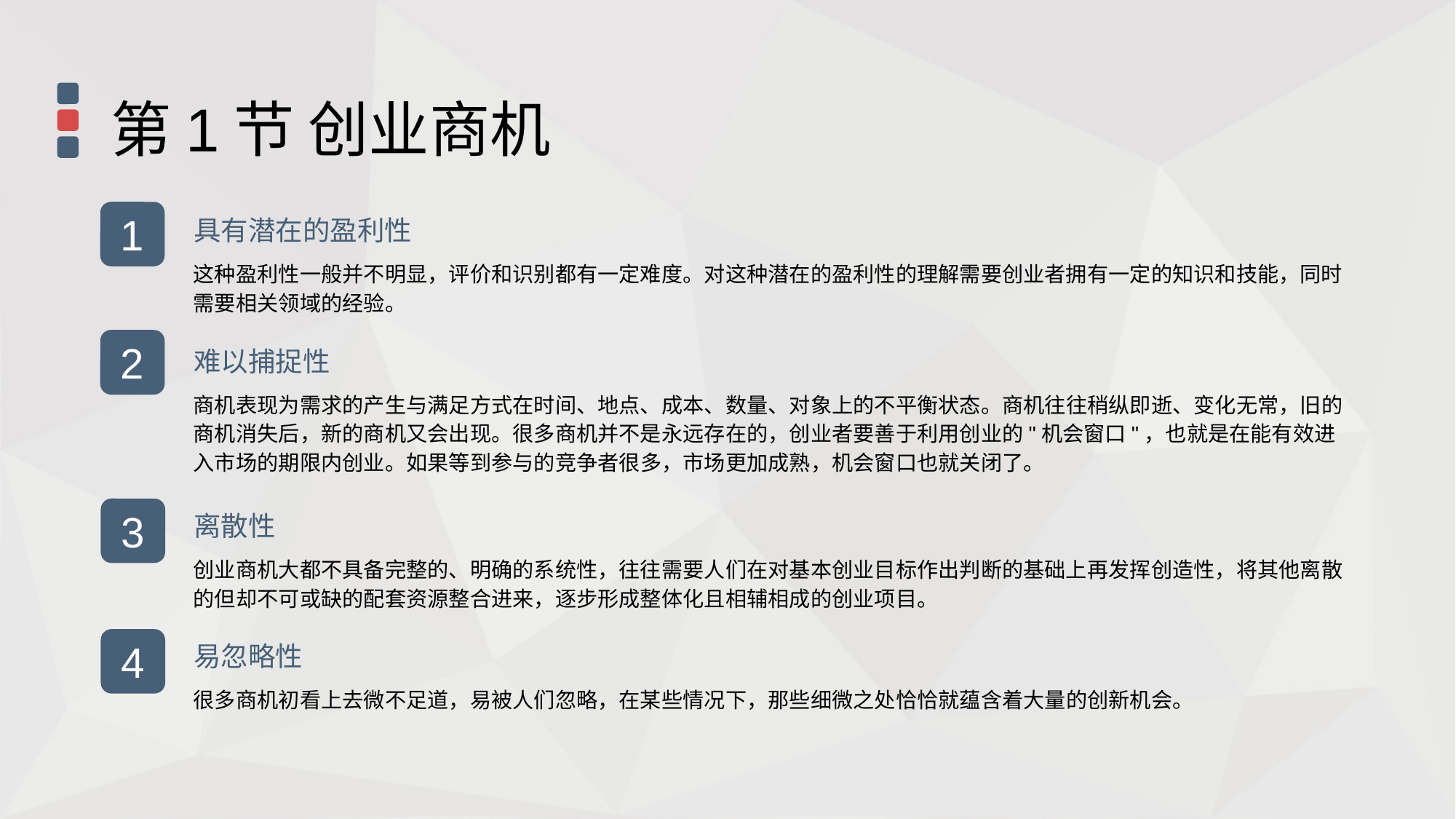

第1节 创业商机
1
具有潜在的盈利性
这种盈利性一般并不明显，评价和识别都有一定难度。对这种潜在的盈利性的理解需要创业者拥有一定的知识和技能，同时需要相关领域的经验。
2
难以捕捉性
商机表现为需求的产生与满足方式在时间、地点、成本、数量、对象上的不平衡状态。商机往往稍纵即逝、变化无常，旧的商机消失后，新的商机又会出现。很多商机并不是永远存在的，创业者要善于利用创业的"机会窗口"，也就是在能有效进入市场的期限内创业。如果等到参与的竞争者很多，市场更加成熟，机会窗口也就关闭了。
3
离散性
创业商机大都不具备完整的、明确的系统性，往往需要人们在对基本创业目标作出判断的基础上再发挥创造性，将其他离散的但却不可或缺的配套资源整合进来，逐步形成整体化且相辅相成的创业项目。
4
易忽略性
很多商机初看上去微不足道，易被人们忽略，在某些情况下，那些细微之处恰恰就蕴含着大量的创新机会。